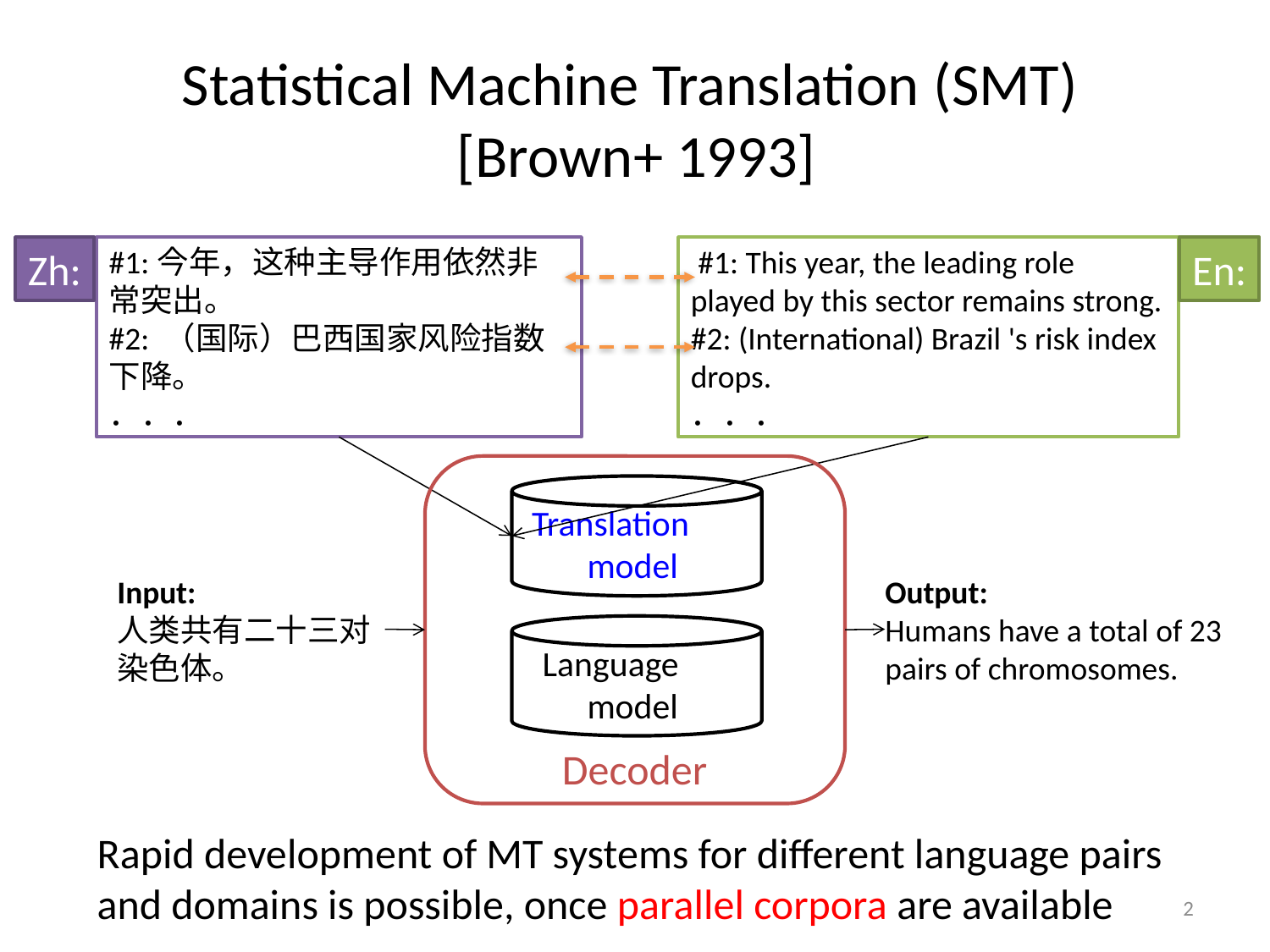

# Statistical Machine Translation (SMT) [Brown+ 1993]
Zh:
#1:今年，这种主导作用依然非常突出。
#2: （国际）巴西国家风险指数下降。
．．．
 #1: This year, the leading role played by this sector remains strong.
#2: (International) Brazil 's risk index drops.
．．．
En:

Translation　model
Input:
人类共有二十三对染色体。
Output:
Humans have a total of 23 pairs of chromosomes.
Language　model
Decoder
Rapid development of MT systems for different language pairs and domains is possible, once parallel corpora are available
2